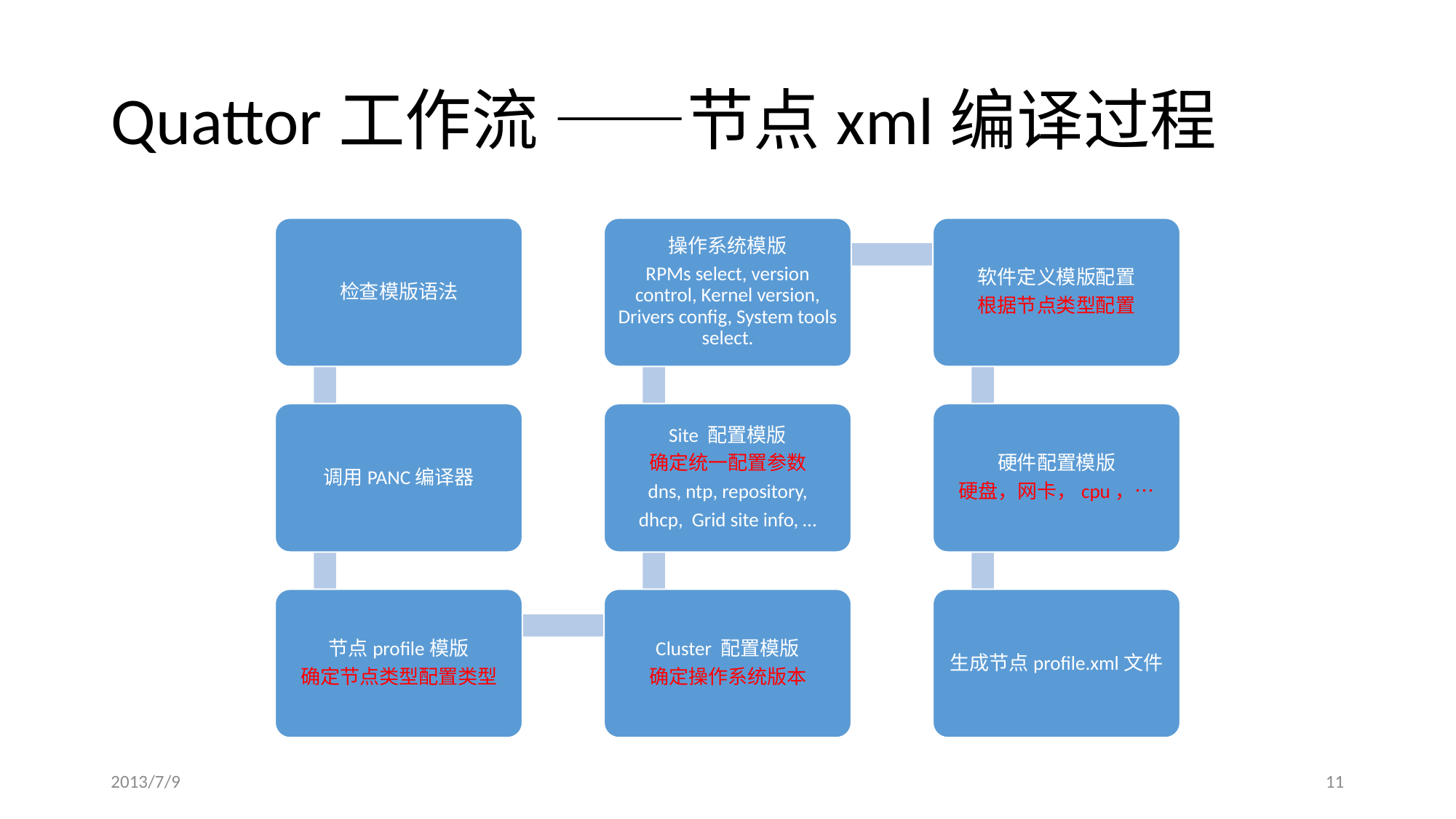

# Quattor工作流 ——节点xml编译过程
检查模版语法
操作系统模版
RPMs select, version control, Kernel version, Drivers config, System tools select.
软件定义模版配置
根据节点类型配置

调用PANC编译器
Site 配置模版
确定统一配置参数
dns, ntp, repository,
dhcp,  Grid site info, …
硬件配置模版
硬盘，网卡，cpu，…

节点profile模版
确定节点类型配置类型
Cluster 配置模版
确定操作系统版本
生成节点profile.xml文件

2013/7/9
11